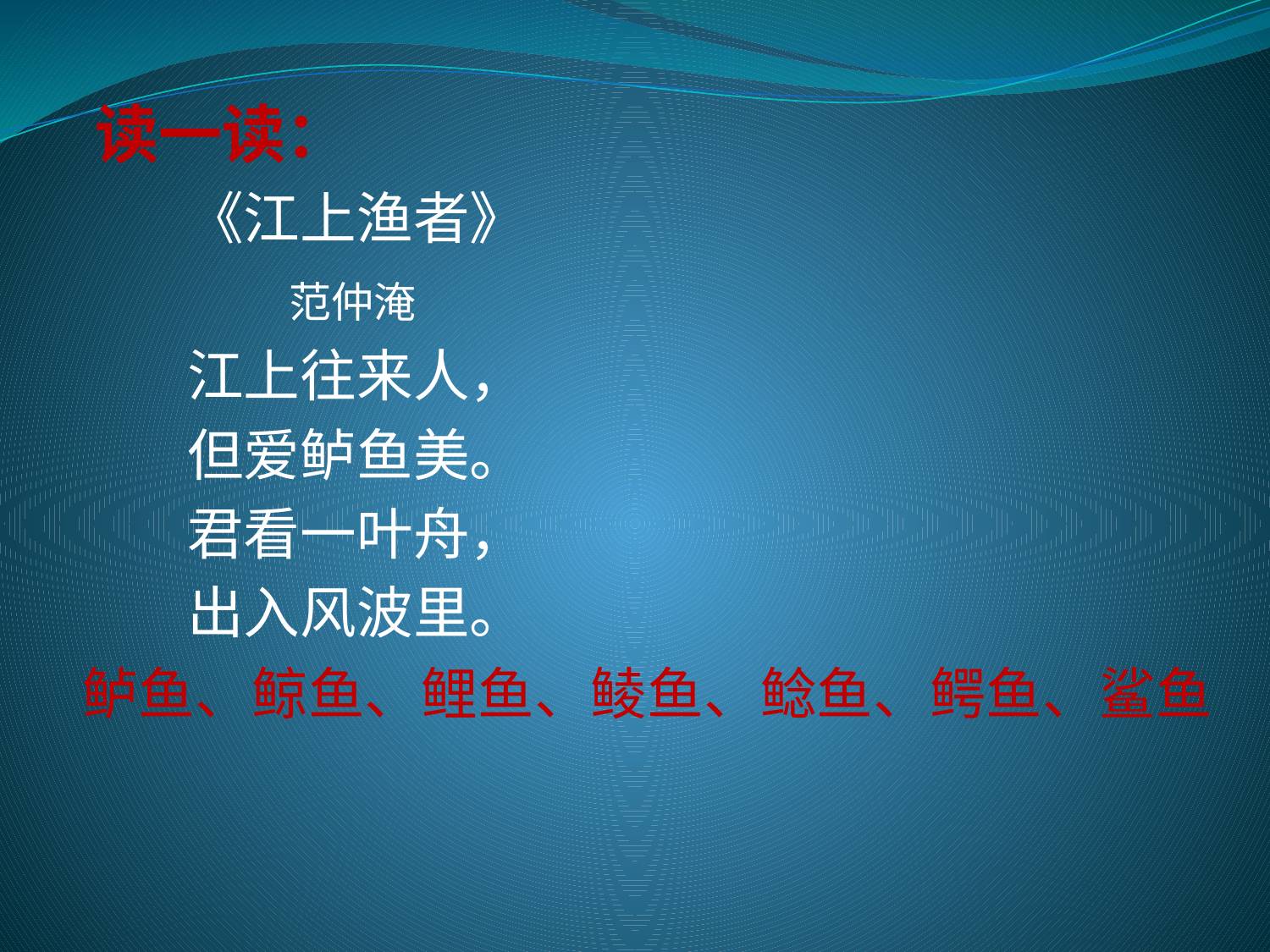

# 读一读：
       《江上渔者》
               范仲淹
       江上往来人，
       但爱鲈鱼美。
       君看一叶舟，
       出入风波里。

鲈鱼、鲸鱼、鲤鱼、鲮鱼、鲶鱼、鳄鱼、鲨鱼